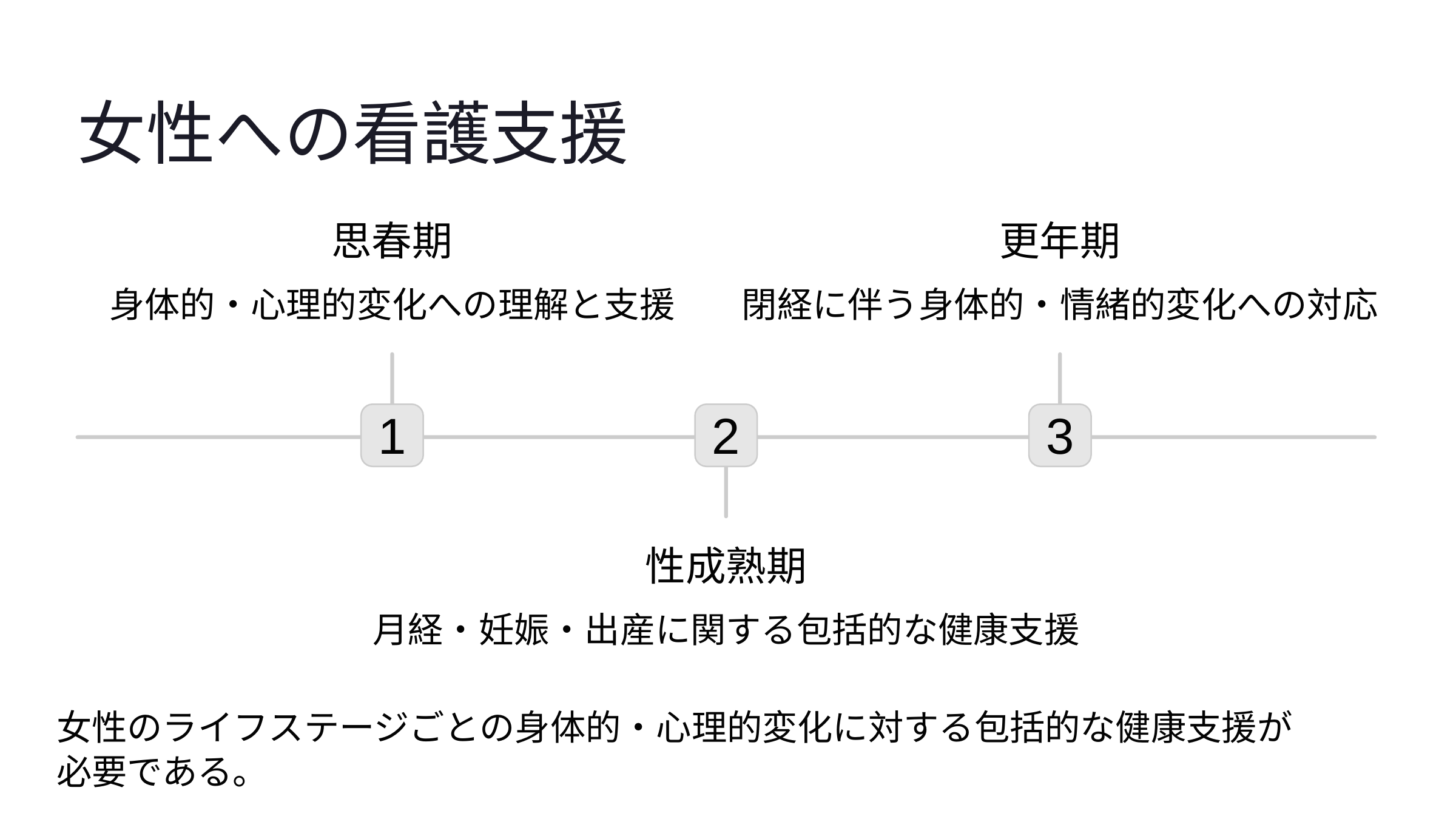

女性への看護支援
思春期
更年期
身体的・心理的変化への理解と支援
閉経に伴う身体的・情緒的変化への対応

1
2
3

性成熟期
月経・妊娠・出産に関する包括的な健康支援
女性のライフステージごとの身体的・心理的変化に対する包括的な健康支援が
必要である。